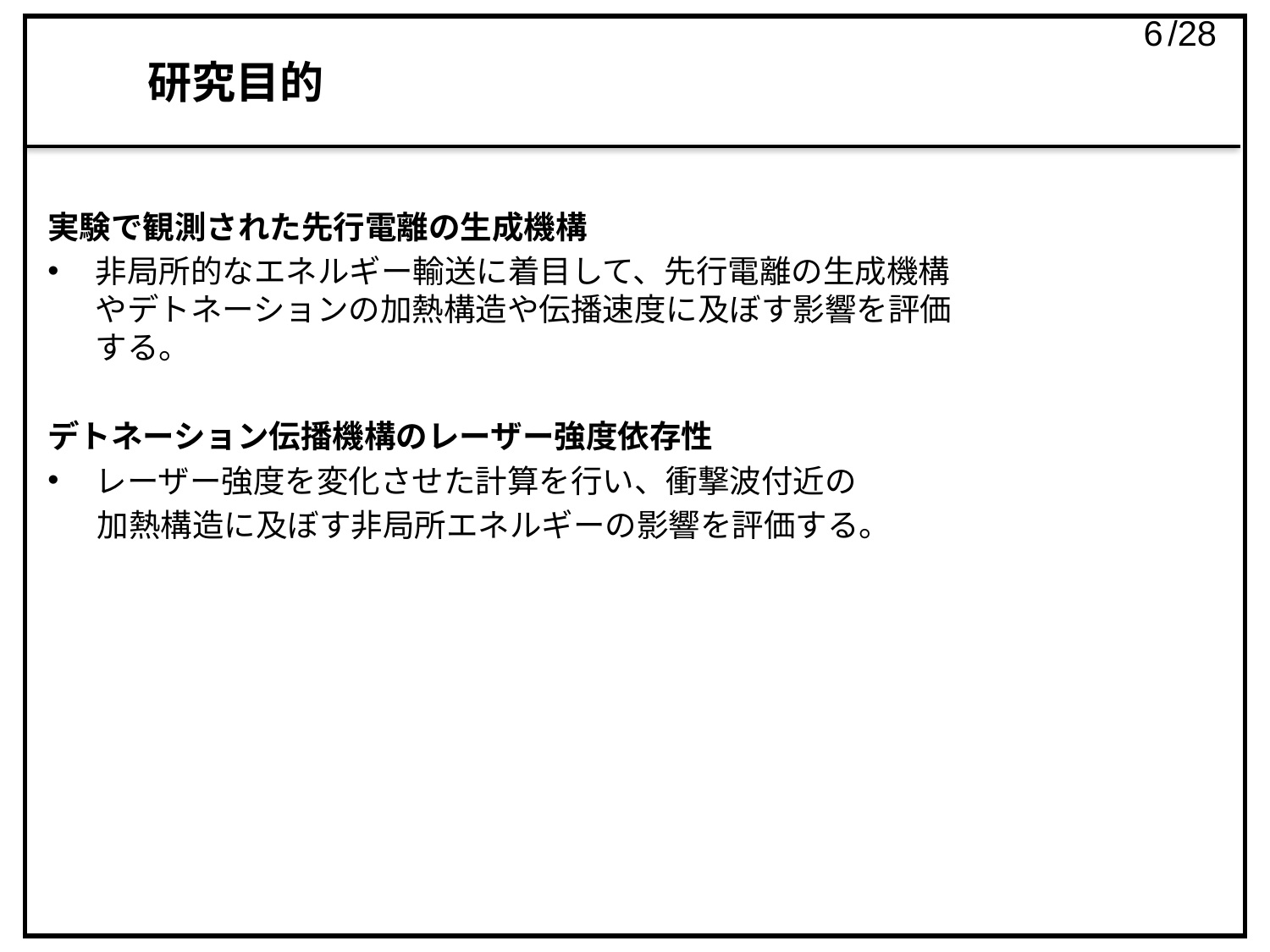

6
# 研究目的

実験で観測された先行電離の生成機構
非局所的なエネルギー輸送に着目して、先行電離の生成機構やデトネーションの加熱構造や伝播速度に及ぼす影響を評価する。

デトネーション伝播機構のレーザー強度依存性
レーザー強度を変化させた計算を行い、衝撃波付近の
加熱構造に及ぼす非局所エネルギーの影響を評価する。
非局所的なエネルギー輸送に着目し、先行電離の生成機構や、
デトネーションの加熱構造・伝播速度に及ぼす影響を評価する。
| 目的 |
| --- |